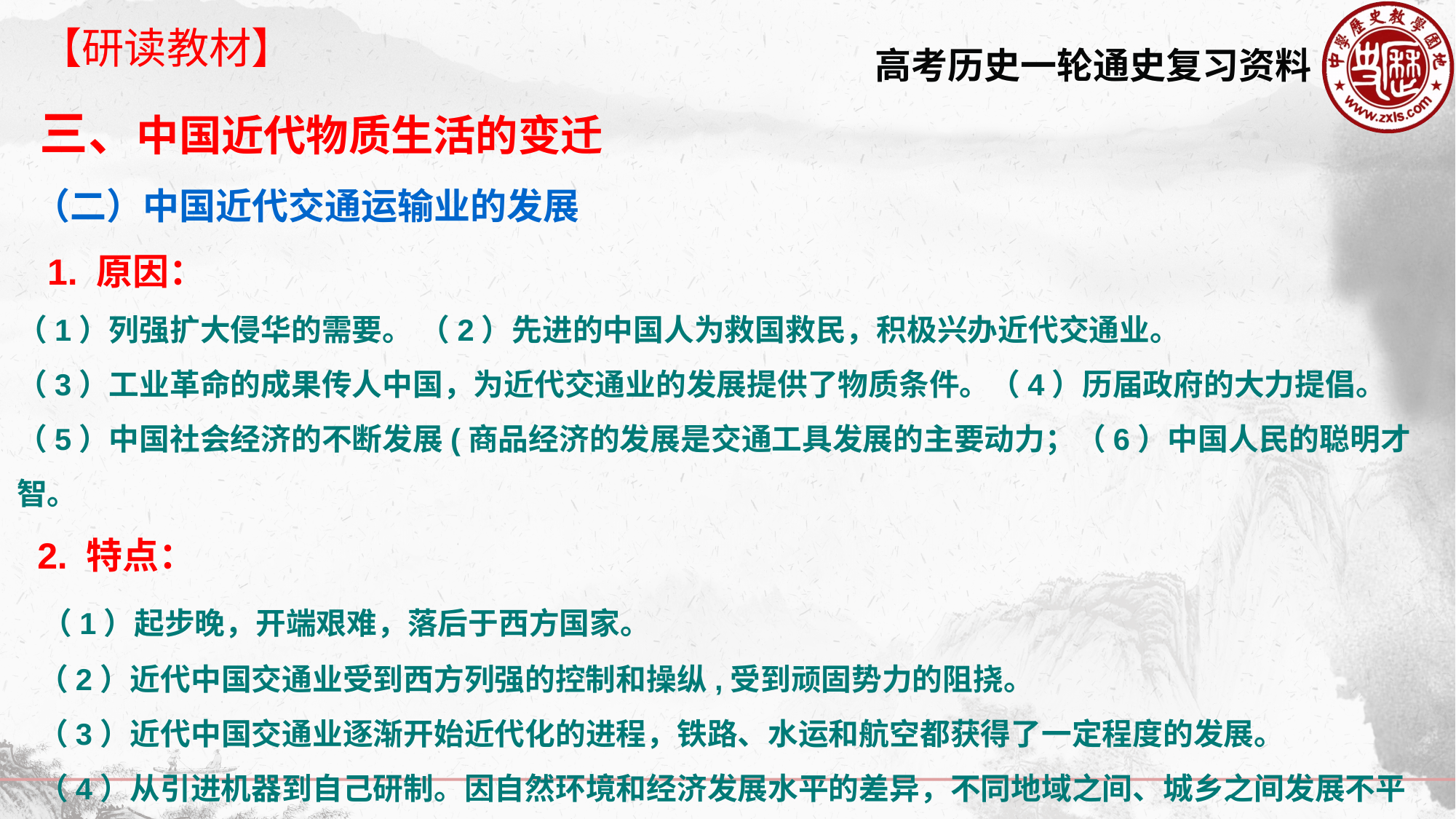

【研读教材】
三、中国近代物质生活的变迁
 （二）中国近代交通运输业的发展
   1. 原因：
（1）列强扩大侵华的需要。 （2）先进的中国人为救国救民，积极兴办近代交通业。
（3）工业革命的成果传人中国，为近代交通业的发展提供了物质条件。（4）历届政府的大力提倡。
（5）中国社会经济的不断发展(商品经济的发展是交通工具发展的主要动力；（6）中国人民的聪明才智。
  2. 特点：
  （1）起步晚，开端艰难，落后于西方国家。
  （2）近代中国交通业受到西方列强的控制和操纵,受到顽固势力的阻挠。
  （3）近代中国交通业逐渐开始近代化的进程，铁路、水运和航空都获得了一定程度的发展。
  （4）从引进机器到自己研制。因自然环境和经济发展水平的差异，不同地域之间、城乡之间发展不平衡。
  （5）各种层次的交通工具并存。